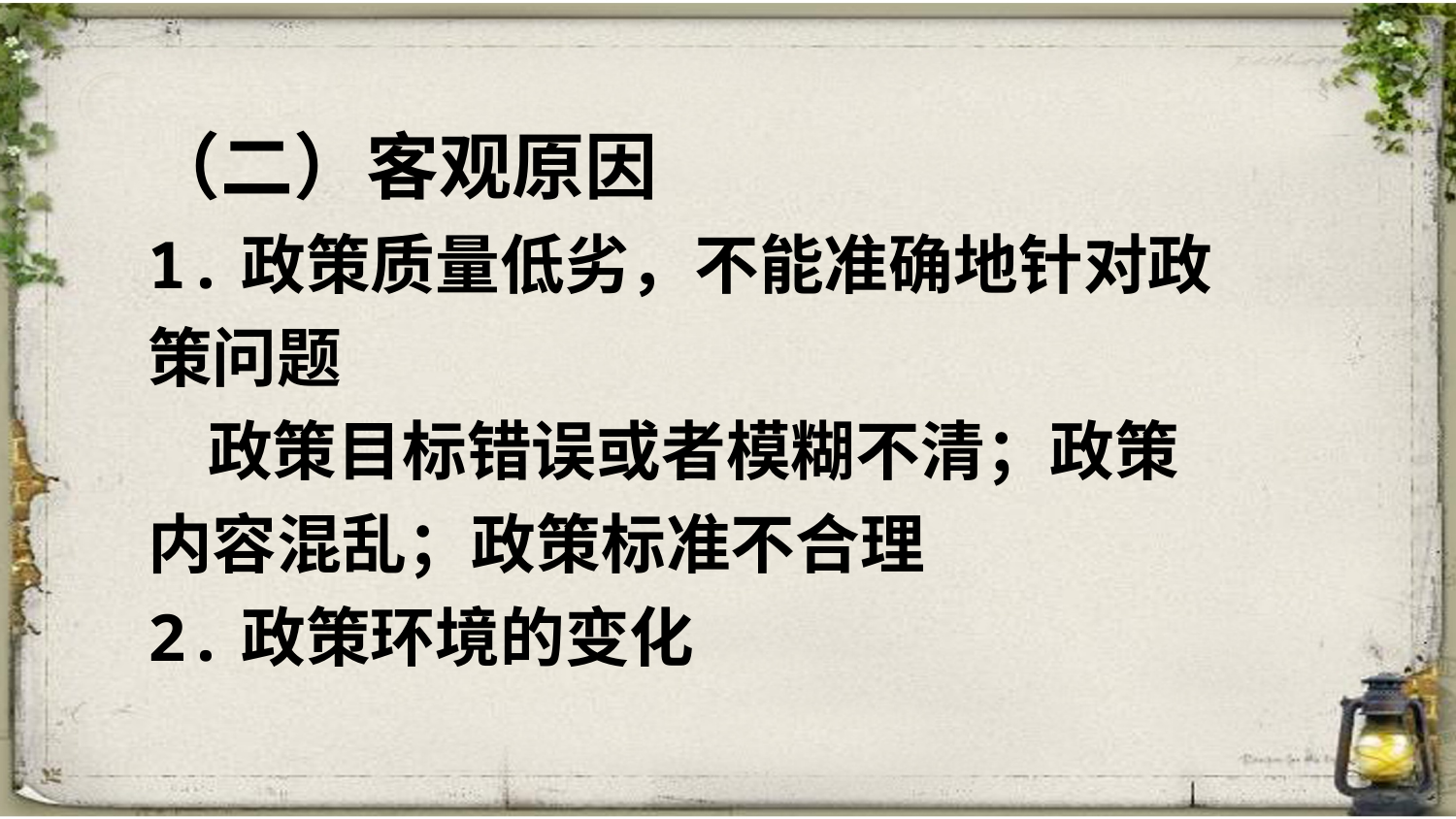

（二）客观原因
1.政策质量低劣，不能准确地针对政策问题
   政策目标错误或者模糊不清；政策内容混乱；政策标准不合理
2.政策环境的变化